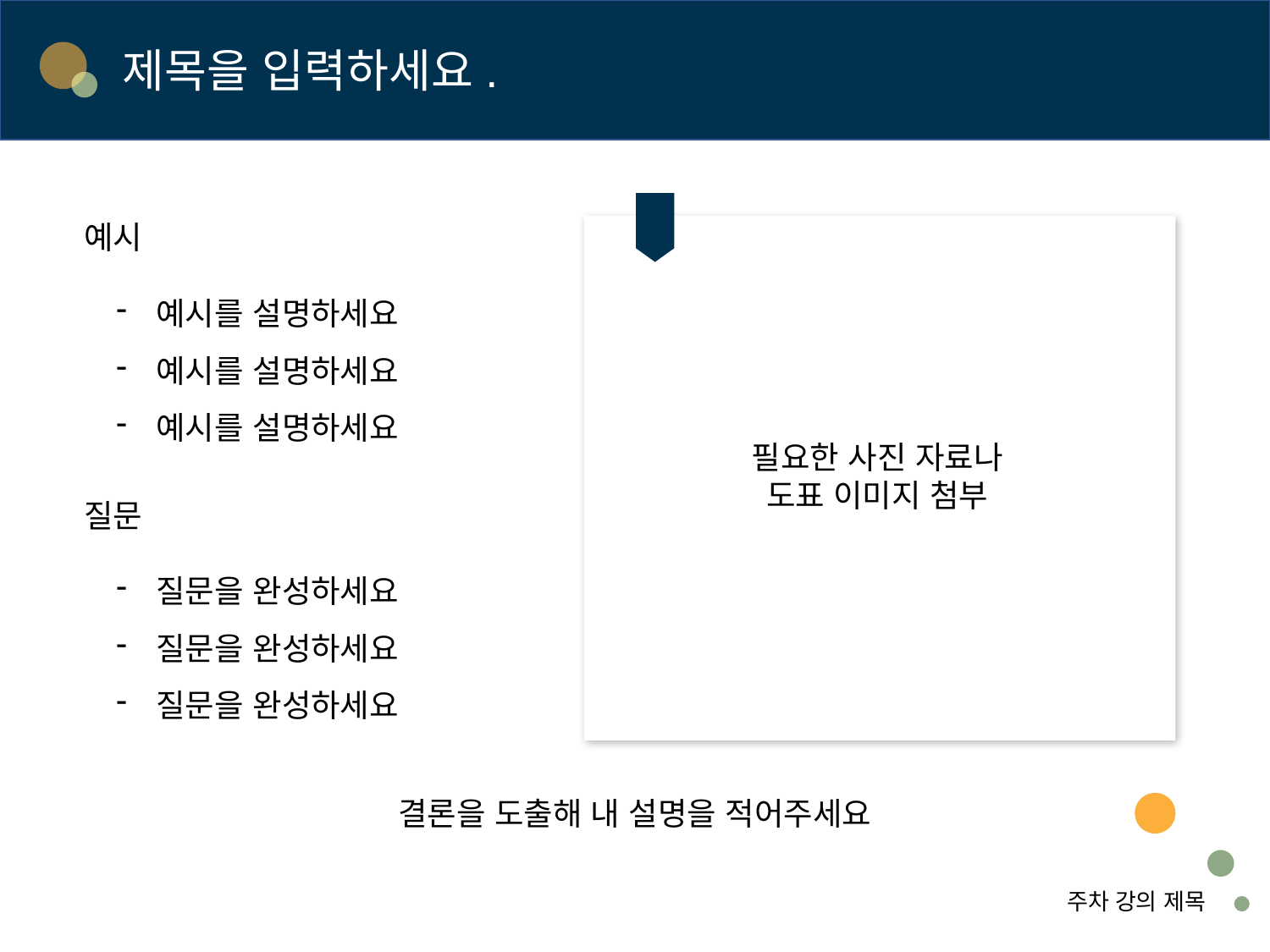

# 제목을 입력하세요.

예시

예시를 설명하세요
예시를 설명하세요
예시를 설명하세요
필요한 사진 자료나
도표 이미지 첨부
질문
질문을 완성하세요
질문을 완성하세요
질문을 완성하세요
결론을 도출해 내 설명을 적어주세요

주차 강의 제목